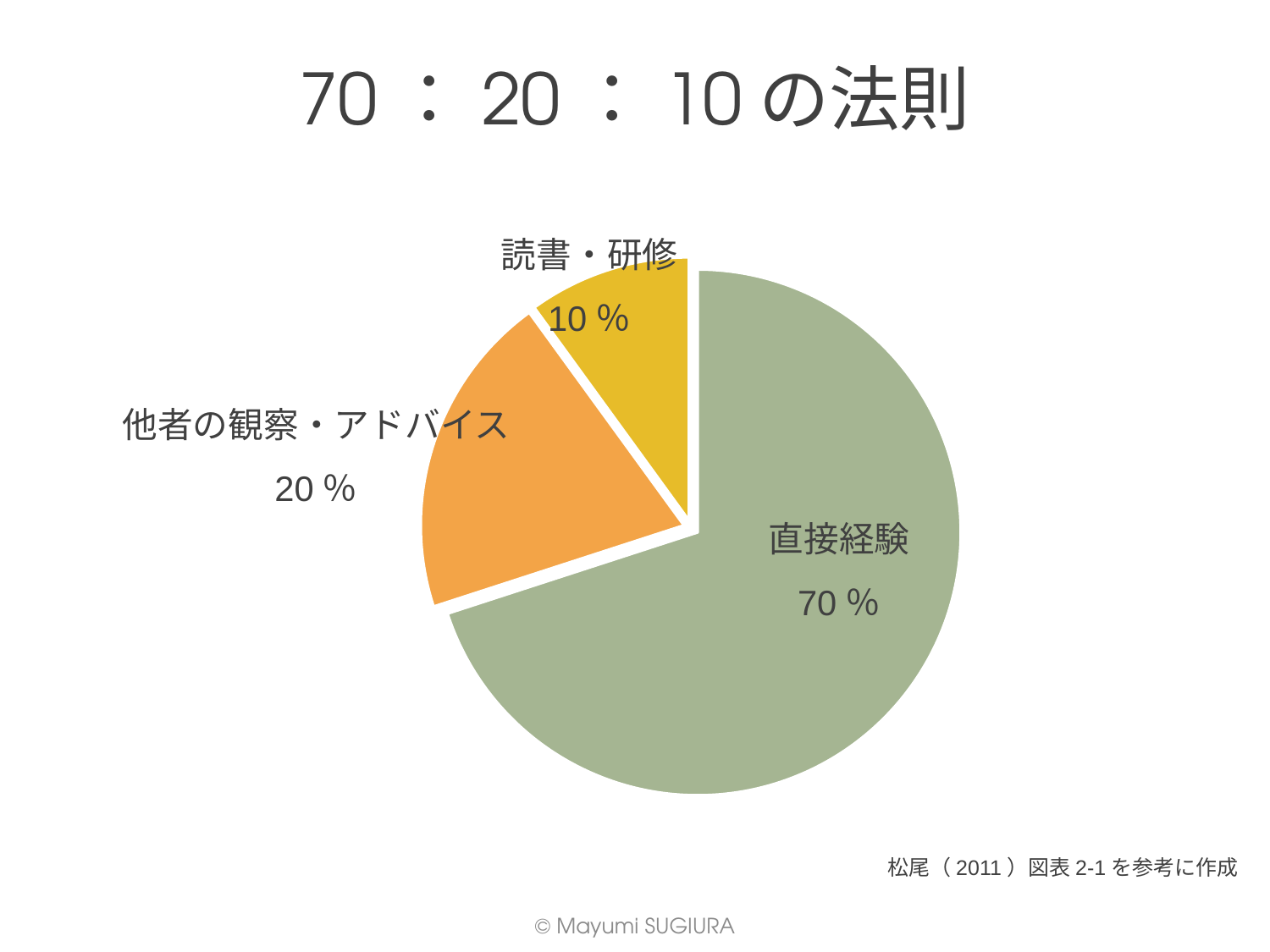

# 70：20：10の法則
読書・研修
10％

### Chart

| Category | 売上高 |
|---|---|
| 第 1 四半期 | 70.0 |
| 第 2 四半期 | 20.0 |
| 第 3 四半期 | 10.0 |
他者の観察・アドバイス
20％
直接経験
70％
松尾（2011）図表2-1を参考に作成
©︎ Mayumi SUGIURA